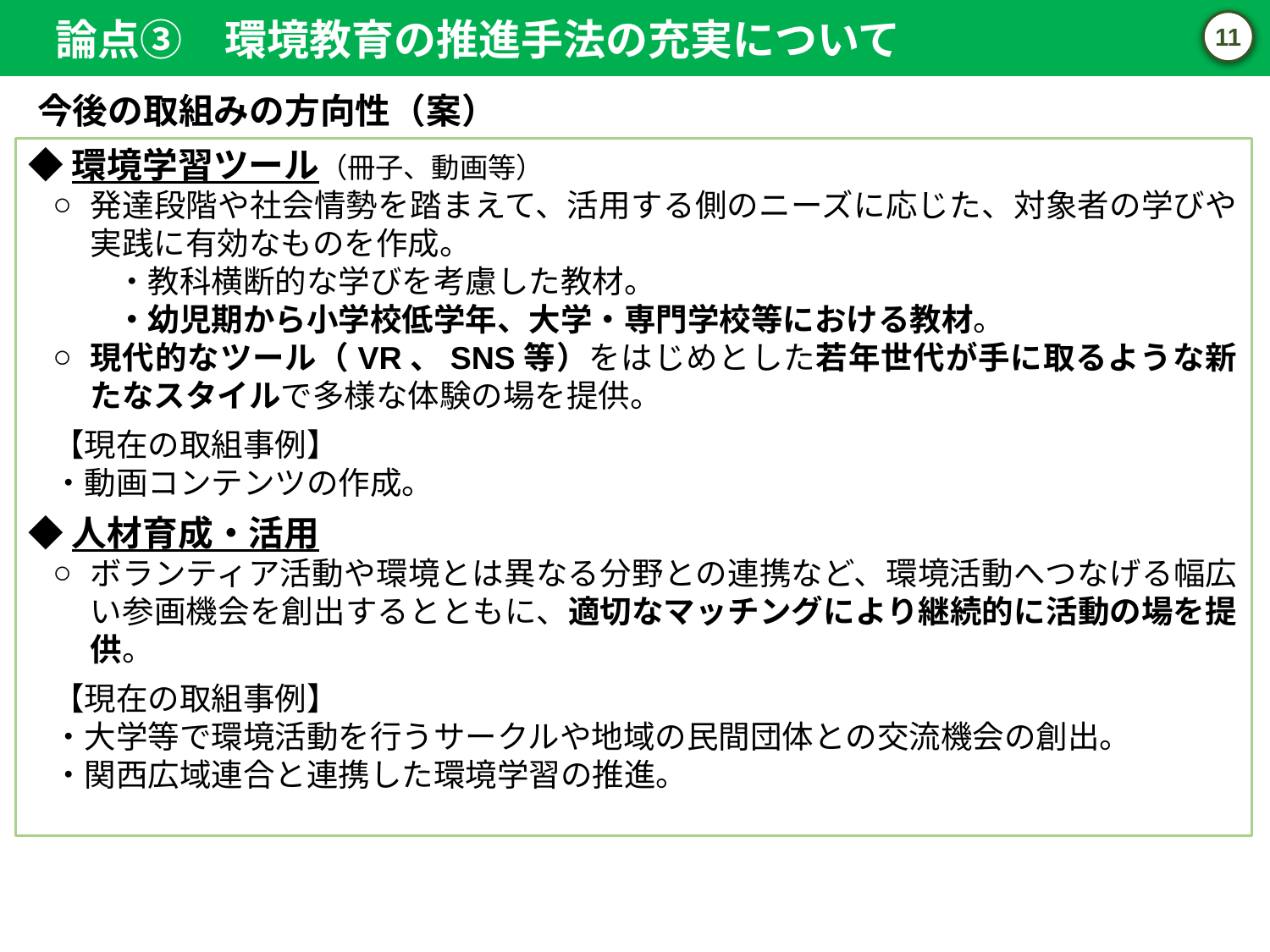

論点③　環境教育の推進手法の充実について
11
今後の取組みの方向性（案）
◆環境学習ツール（冊子、動画等）
発達段階や社会情勢を踏まえて、活用する側のニーズに応じた、対象者の学びや実践に有効なものを作成。
　　・教科横断的な学びを考慮した教材。
　　・幼児期から小学校低学年、大学・専門学校等における教材。
現代的なツール（VR、SNS等）をはじめとした若年世代が手に取るような新たなスタイルで多様な体験の場を提供。
【現在の取組事例】
・動画コンテンツの作成。
◆人材育成・活用
ボランティア活動や環境とは異なる分野との連携など、環境活動へつなげる幅広い参画機会を創出するとともに、適切なマッチングにより継続的に活動の場を提供。
【現在の取組事例】
・大学等で環境活動を行うサークルや地域の民間団体との交流機会の創出。
・関西広域連合と連携した環境学習の推進。